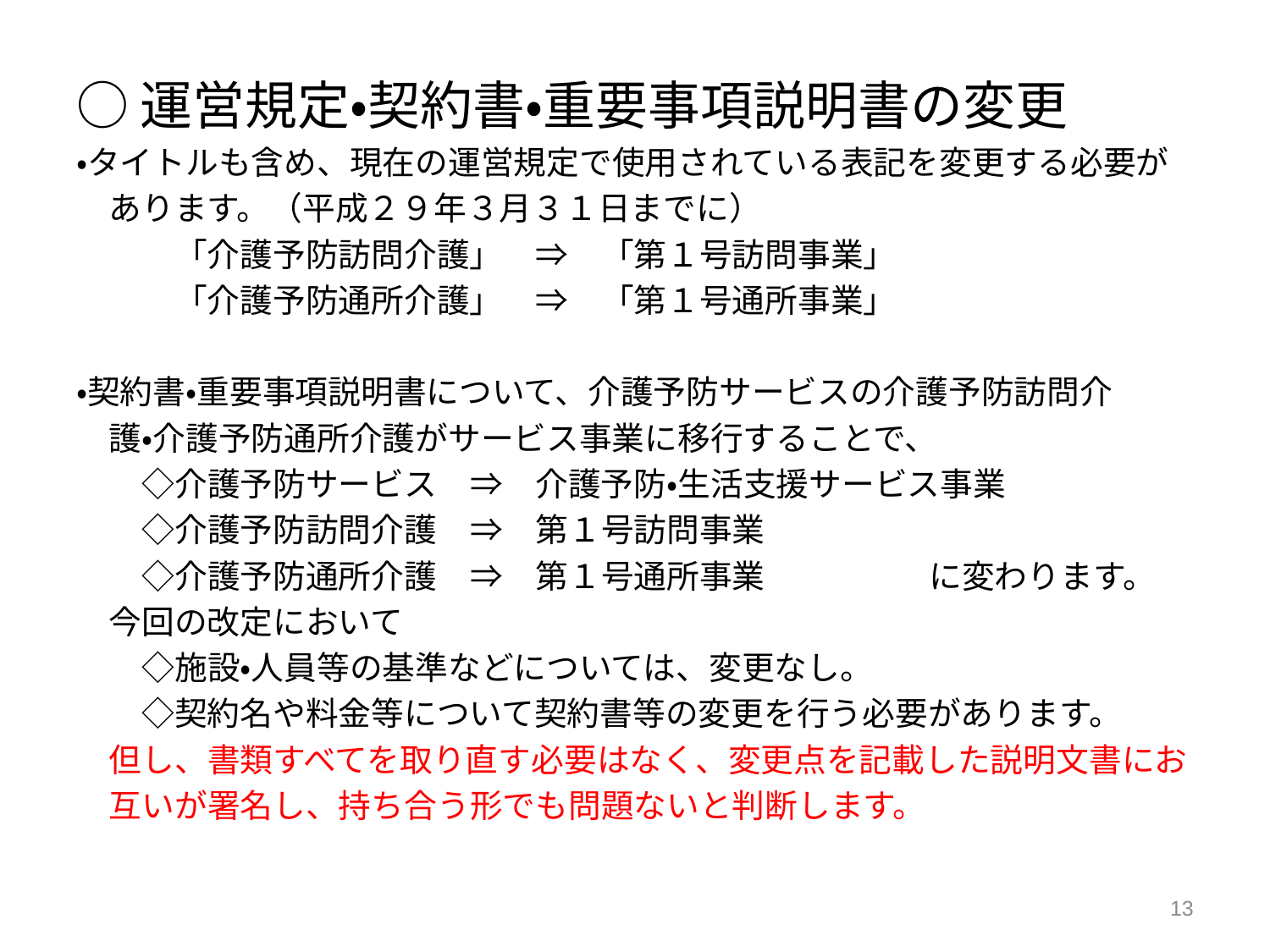

○運営規定・契約書・重要事項説明書の変更
・タイトルも含め、現在の運営規定で使用されている表記を変更する必要が
　あります。（平成２９年３月３１日までに）
　　　「介護予防訪問介護」　⇒　「第１号訪問事業」
　　　「介護予防通所介護」　⇒　「第１号通所事業」

・契約書・重要事項説明書について、介護予防サービスの介護予防訪問介
　護・介護予防通所介護がサービス事業に移行することで、
　　◇介護予防サービス　⇒　介護予防・生活支援サービス事業
　　◇介護予防訪問介護　⇒　第１号訪問事業
　　◇介護予防通所介護　⇒　第１号通所事業　　　　　に変わります。
　今回の改定において
　　◇施設・人員等の基準などについては、変更なし。
　　◇契約名や料金等について契約書等の変更を行う必要があります。
　但し、書類すべてを取り直す必要はなく、変更点を記載した説明文書にお
　互いが署名し、持ち合う形でも問題ないと判断します。

13